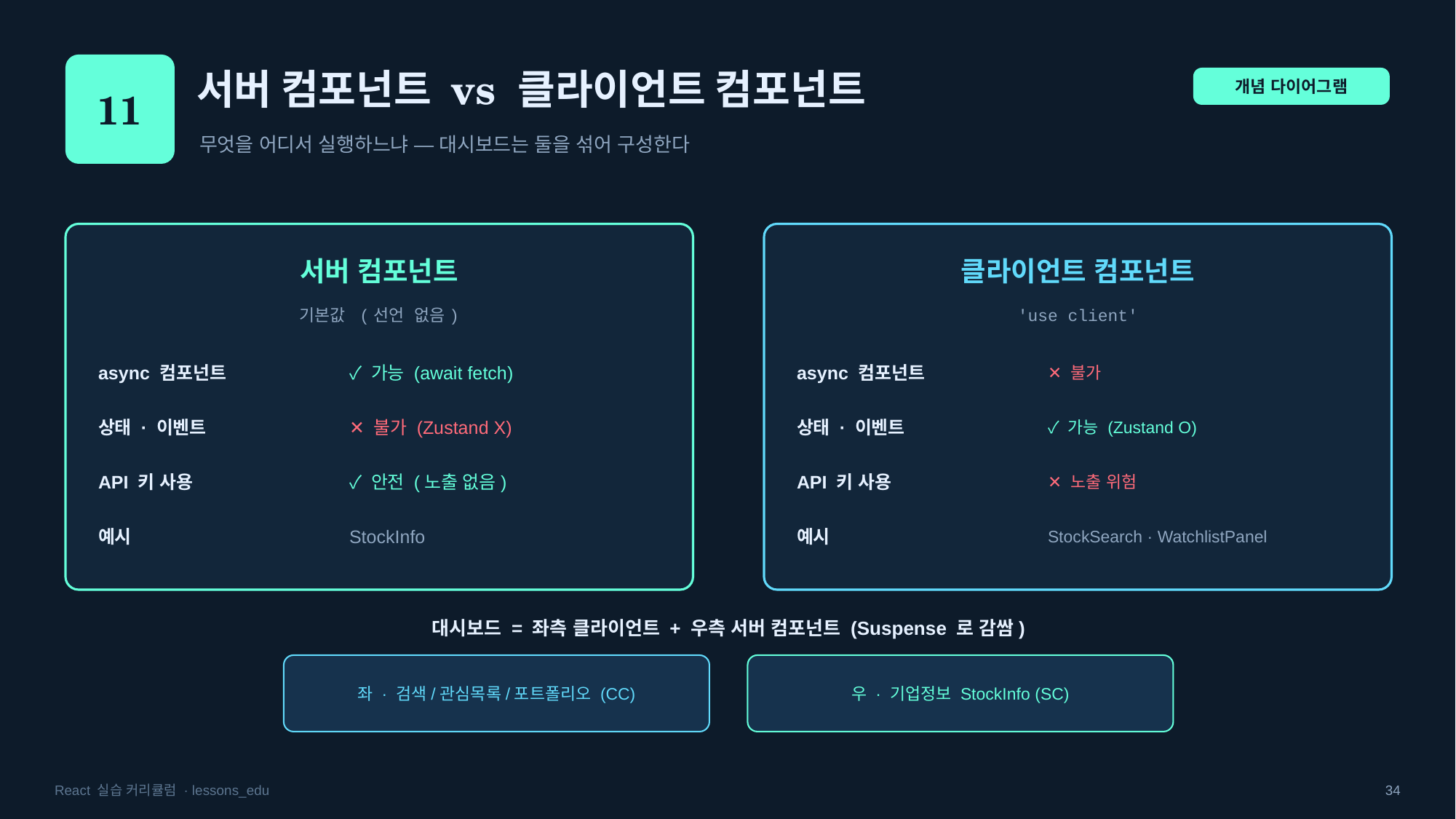

11
서버 컴포넌트 vs 클라이언트 컴포넌트
개념 다이어그램
무엇을 어디서 실행하느냐 — 대시보드는 둘을 섞어 구성한다

서버 컴포넌트
클라이언트 컴포넌트
기본값 (선언 없음)
'use client'
async 컴포넌트
✓ 가능 (await fetch)
async 컴포넌트
✕ 불가
상태 · 이벤트
✕ 불가 (Zustand X)
상태 · 이벤트
✓ 가능 (Zustand O)
API 키 사용
✓ 안전 (노출 없음)
API 키 사용
✕ 노출 위험
예시
StockInfo
예시
StockSearch · WatchlistPanel
대시보드 = 좌측 클라이언트 + 우측 서버 컴포넌트 (Suspense 로 감쌈)

좌 · 검색/관심목록/포트폴리오 (CC)

우 · 기업정보 StockInfo (SC)
React 실습 커리큘럼 · lessons_edu
34